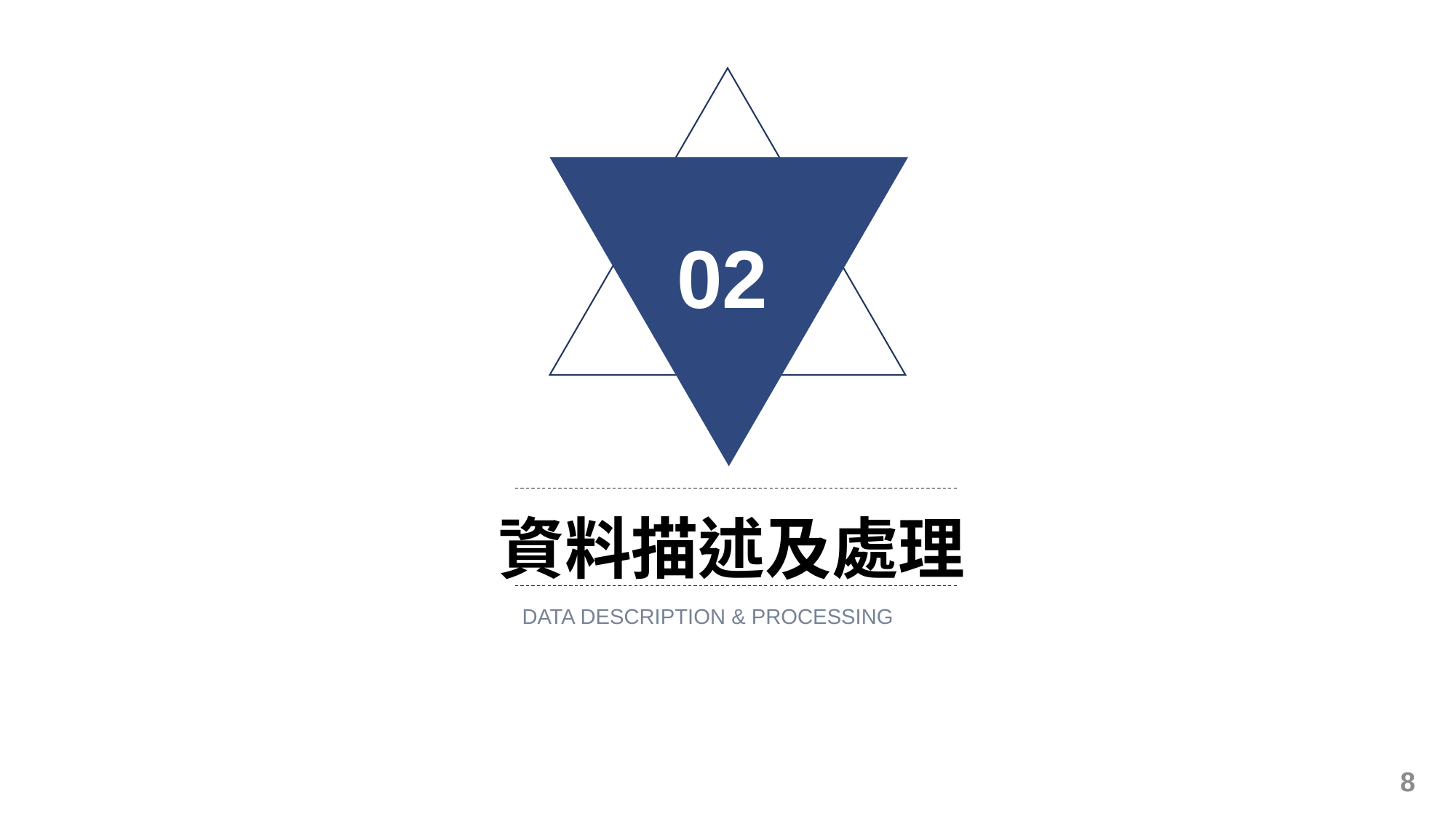

02
資料描述及處理
DATA DESCRIPTION & PROCESSING
8